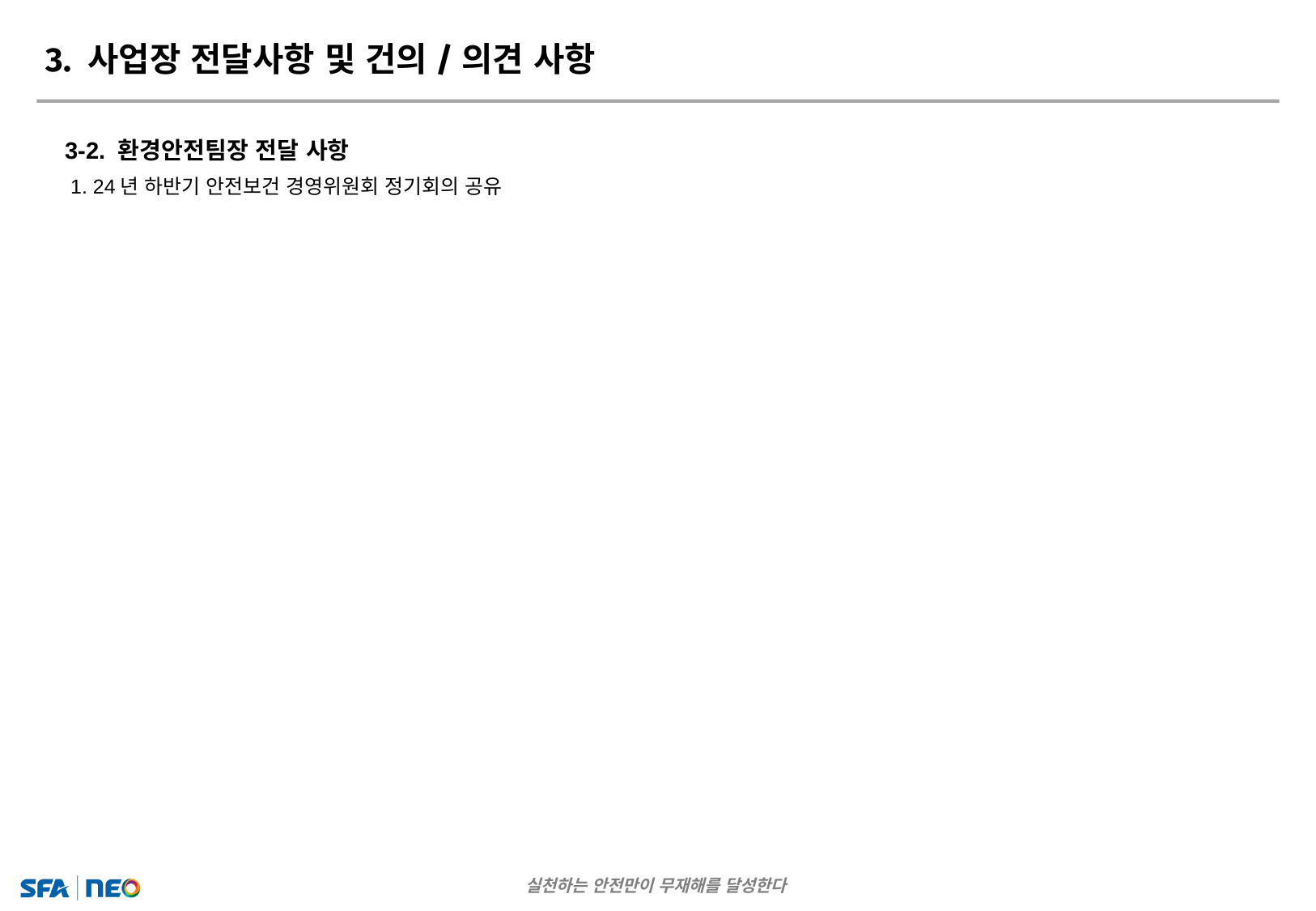

3. 사업장 전달사항 및 건의/의견 사항
3-2. 환경안전팀장 전달 사항
 1. 24년 하반기 안전보건 경영위원회 정기회의 공유